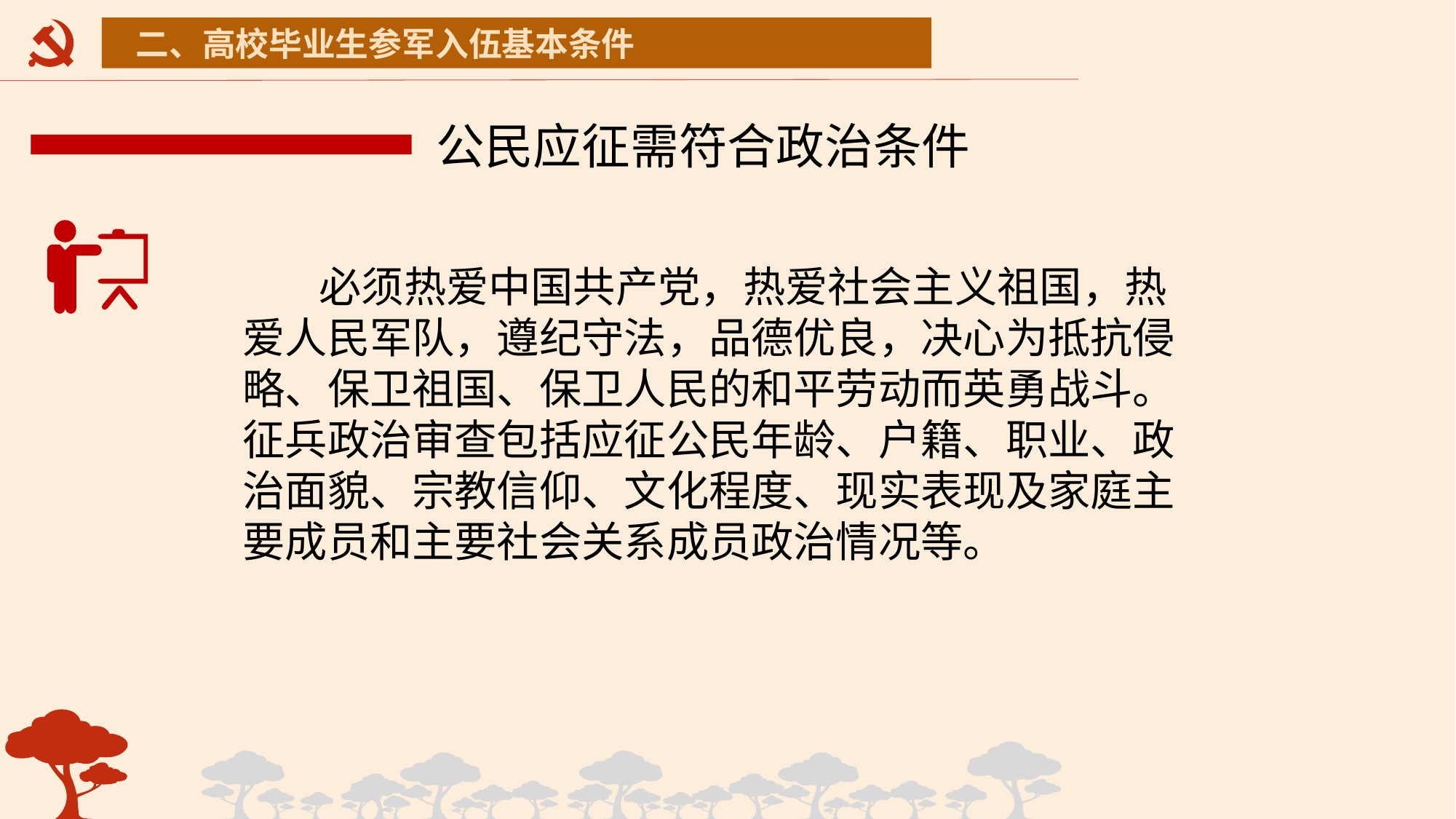

二、高校毕业生参军入伍基本条件

公民应征需符合政治条件

       必须热爱中国共产党，热爱社会主义祖国，热爱人民军队，遵纪守法，品德优良，决心为抵抗侵略、保卫祖国、保卫人民的和平劳动而英勇战斗。征兵政治审查包括应征公民年龄、户籍、职业、政治面貌、宗教信仰、文化程度、现实表现及家庭主要成员和主要社会关系成员政治情况等。